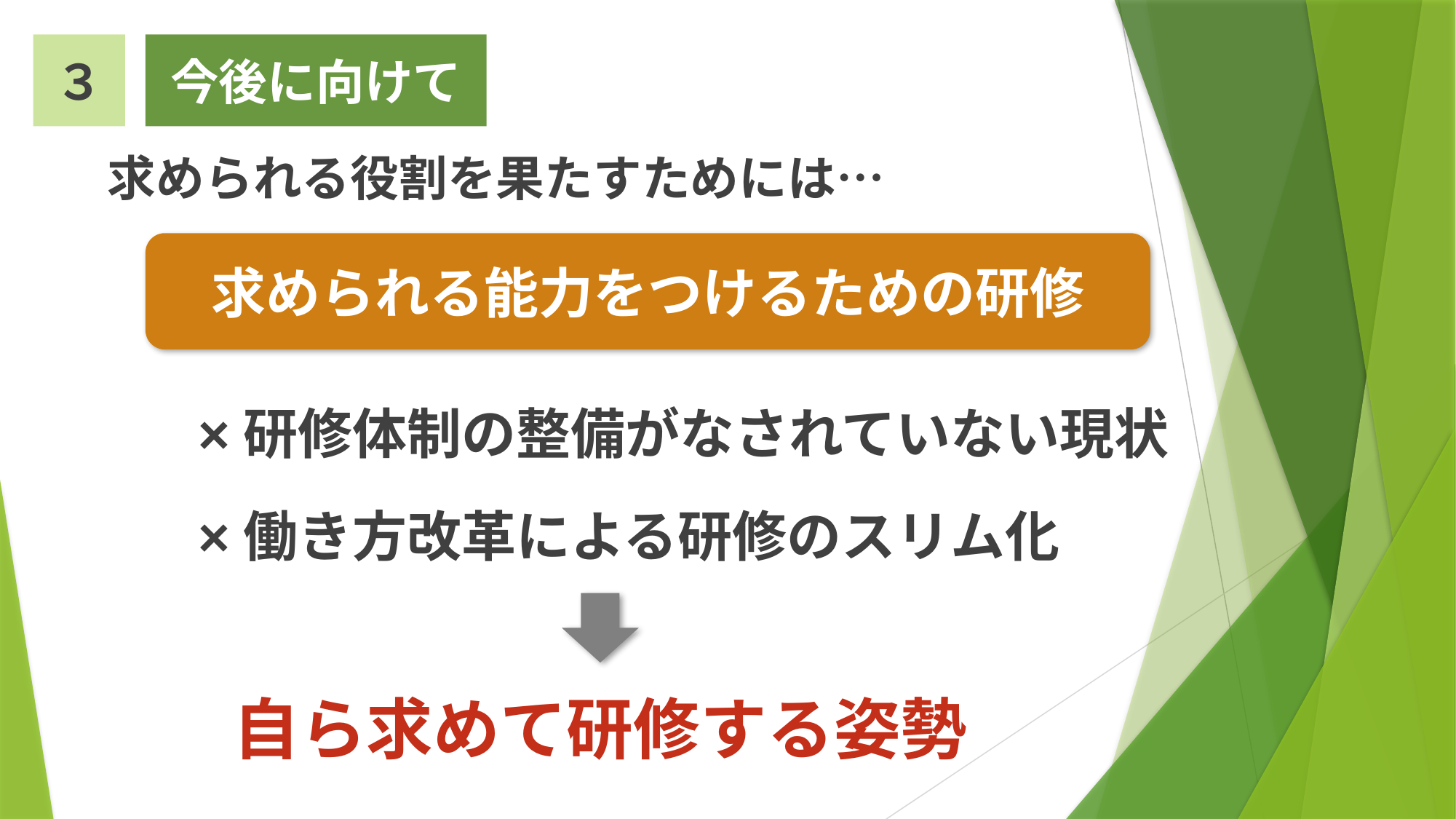

３
今後に向けて
求められる役割を果たすためには…
求められる能力をつけるための研修
×研修体制の整備がなされていない現状
×働き方改革による研修のスリム化

自ら求めて研修する姿勢